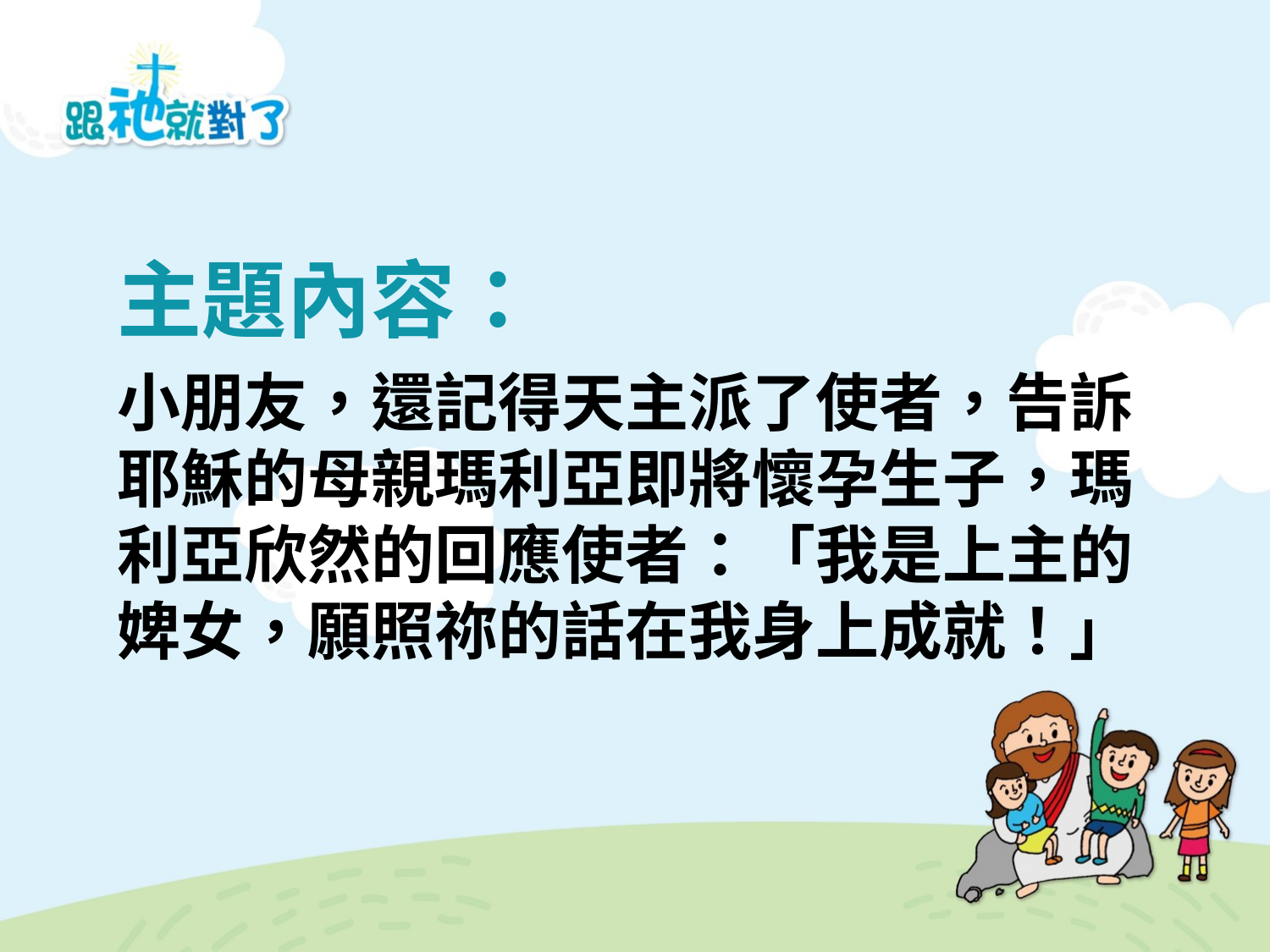

主題內容：
小朋友，還記得天主派了使者，告訴耶穌的母親瑪利亞即將懷孕生子，瑪利亞欣然的回應使者：「我是上主的婢女，願照祢的話在我身上成就！」